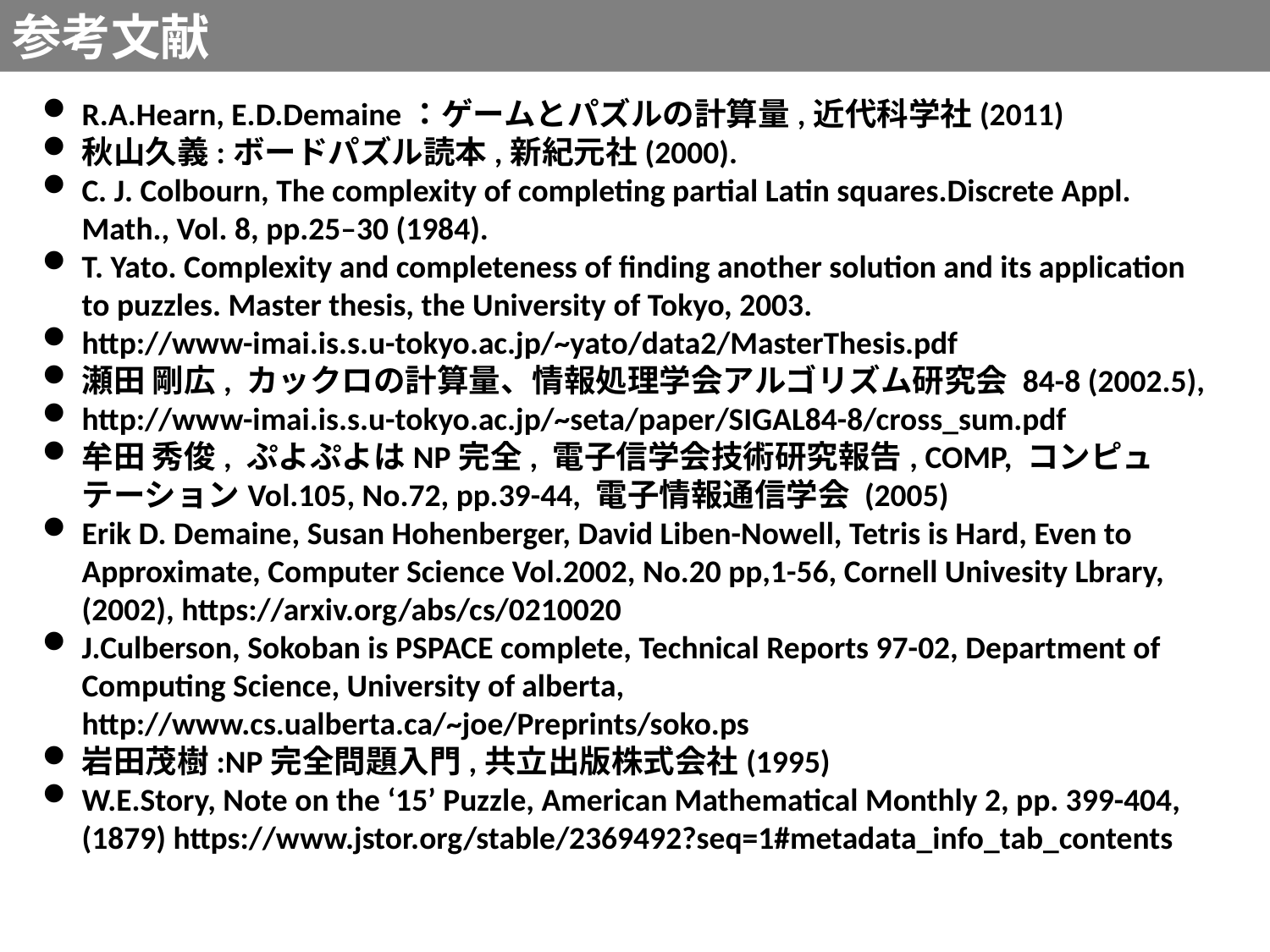

参考文献
R.A.Hearn, E.D.Demaine：ゲームとパズルの計算量,近代科学社(2011)
秋山久義:ボードパズル読本,新紀元社(2000).
C. J. Colbourn, The complexity of completing partial Latin squares.Discrete Appl. Math., Vol. 8, pp.25–30 (1984).
T. Yato. Complexity and completeness of finding another solution and its application to puzzles. Master thesis, the University of Tokyo, 2003.
http://www-imai.is.s.u-tokyo.ac.jp/~yato/data2/MasterThesis.pdf
瀬田 剛広, カックロの計算量、情報処理学会アルゴリズム研究会 84-8 (2002.5),
http://www-imai.is.s.u-tokyo.ac.jp/~seta/paper/SIGAL84-8/cross_sum.pdf
牟田 秀俊, ぷよぷよはNP完全, 電子信学会技術研究報告, COMP, コンピュテーションVol.105, No.72, pp.39-44, 電子情報通信学会 (2005)
Erik D. Demaine, Susan Hohenberger, David Liben-Nowell, Tetris is Hard, Even to Approximate, Computer Science Vol.2002, No.20 pp,1-56, Cornell Univesity Lbrary, (2002), https://arxiv.org/abs/cs/0210020
J.Culberson, Sokoban is PSPACE complete, Technical Reports 97-02, Department of Computing Science, University of alberta, http://www.cs.ualberta.ca/~joe/Preprints/soko.ps
岩田茂樹:NP完全問題入門,共立出版株式会社(1995)
W.E.Story, Note on the ‘15’ Puzzle, American Mathematical Monthly 2, pp. 399-404, (1879) https://www.jstor.org/stable/2369492?seq=1#metadata_info_tab_contents